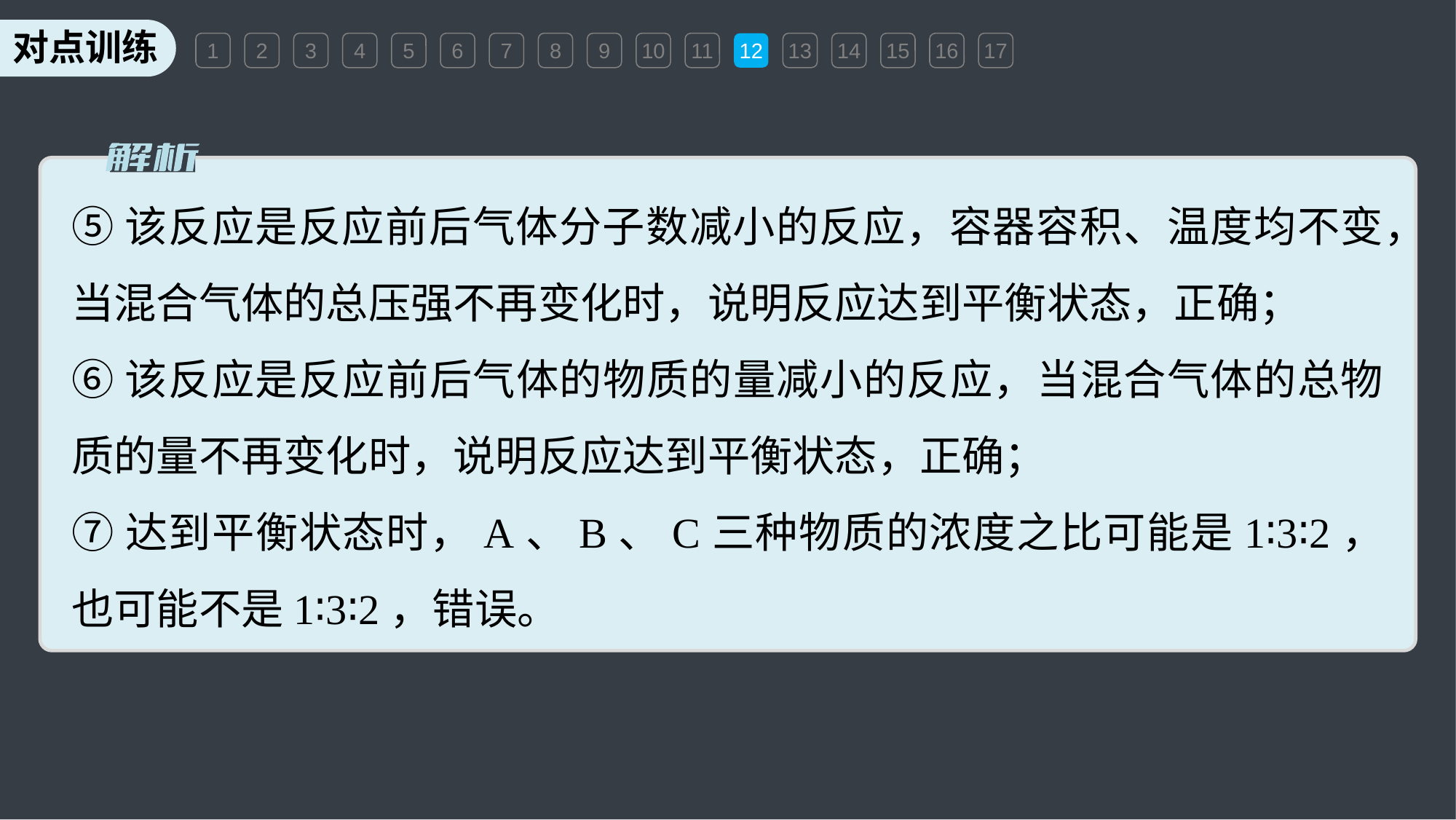

1
2
3
4
5
6
7
8
9
10
11
12
13
14
15
16
17

⑤该反应是反应前后气体分子数减小的反应，容器容积、温度均不变，当混合气体的总压强不再变化时，说明反应达到平衡状态，正确；
⑥该反应是反应前后气体的物质的量减小的反应，当混合气体的总物质的量不再变化时，说明反应达到平衡状态，正确；
⑦达到平衡状态时，A、B、C三种物质的浓度之比可能是1∶3∶2，也可能不是1∶3∶2，错误。